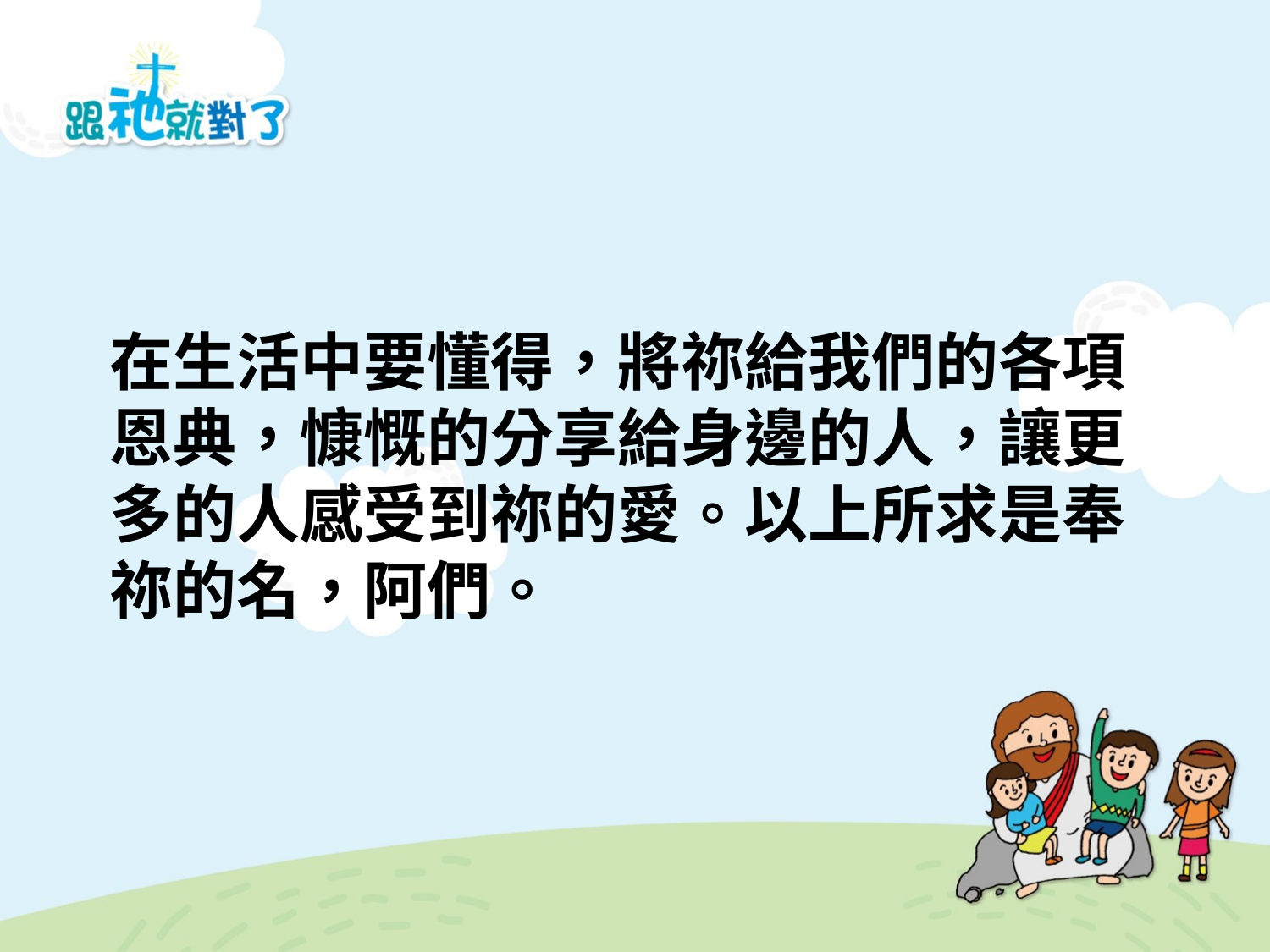

在生活中要懂得，將祢給我們的各項恩典，慷慨的分享給身邊的人，讓更多的人感受到祢的愛。以上所求是奉祢的名，阿們。